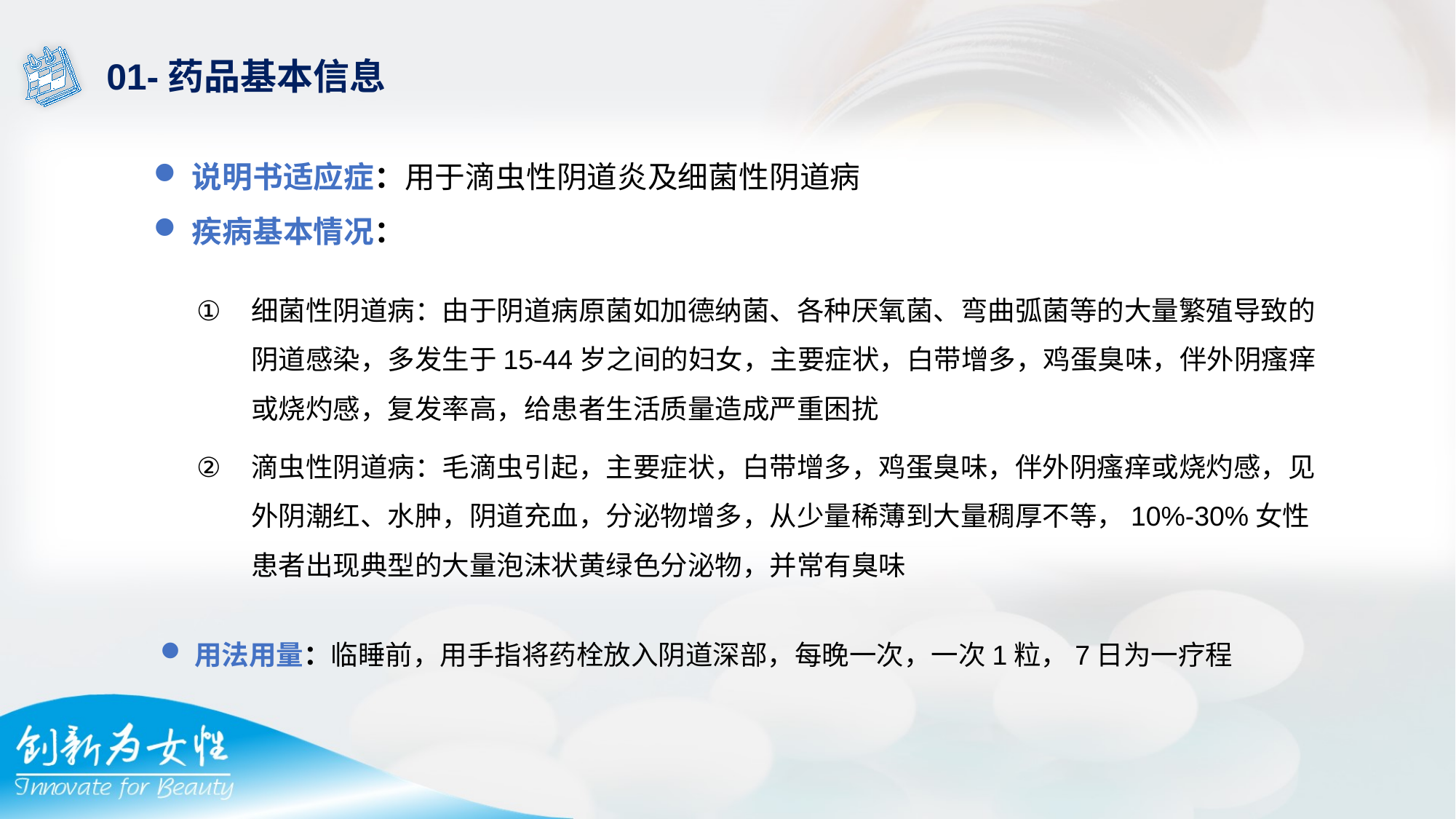

01-药品基本信息
说明书适应症：用于滴虫性阴道炎及细菌性阴道病
疾病基本情况：

细菌性阴道病：由于阴道病原菌如加德纳菌、各种厌氧菌、弯曲弧菌等的大量繁殖导致的阴道感染，多发生于15-44岁之间的妇女，主要症状，白带增多，鸡蛋臭味，伴外阴瘙痒或烧灼感，复发率高，给患者生活质量造成严重困扰
滴虫性阴道病：毛滴虫引起，主要症状，白带增多，鸡蛋臭味，伴外阴瘙痒或烧灼感，见外阴潮红、水肿，阴道充血，分泌物增多，从少量稀薄到大量稠厚不等，10%-30%女性患者出现典型的大量泡沫状黄绿色分泌物，并常有臭味
用法用量：临睡前，用手指将药栓放入阴道深部，每晚一次，一次1粒，7日为一疗程